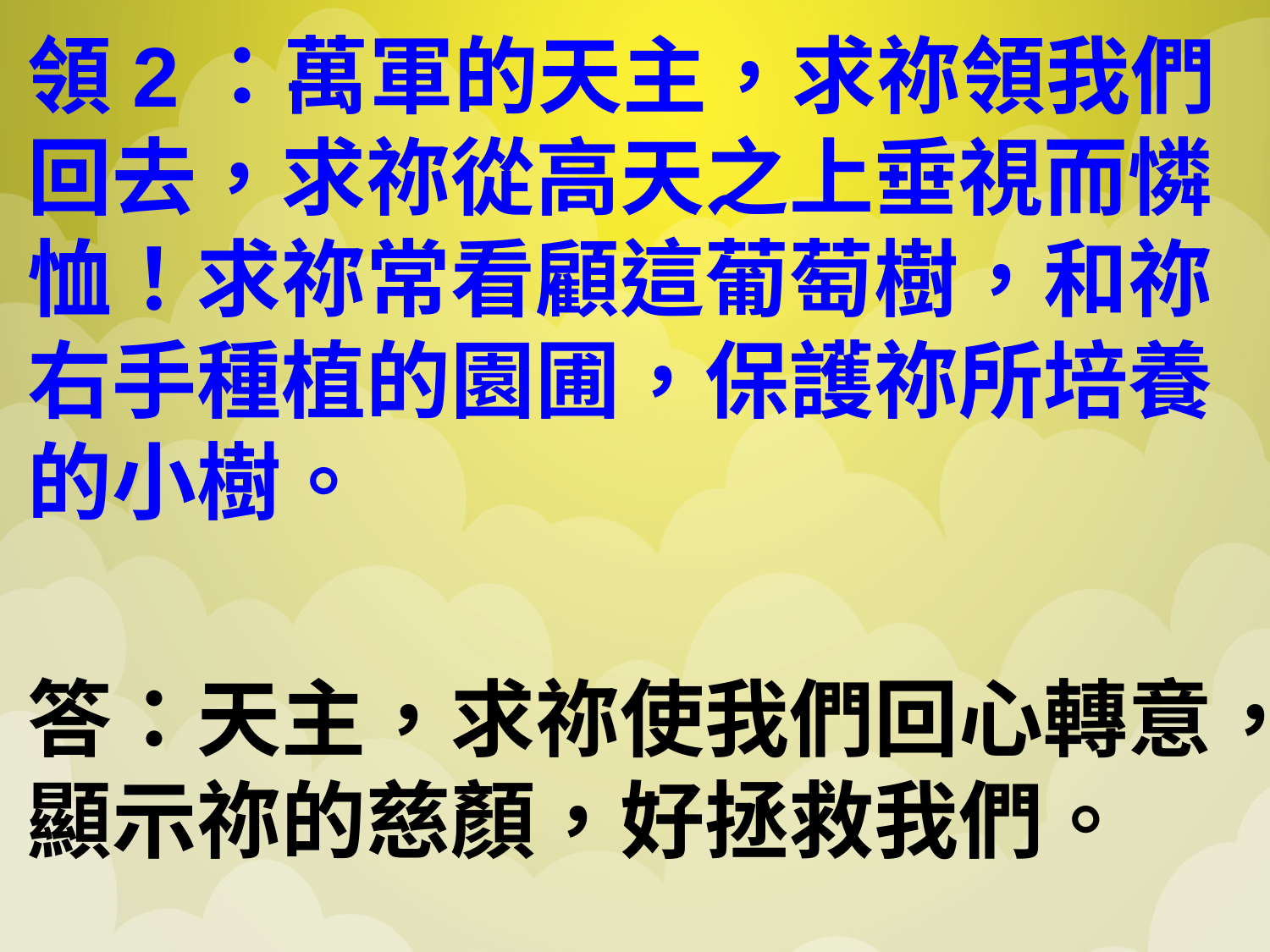

領2：萬軍的天主，求祢領我們回去，求祢從高天之上垂視而憐恤！求祢常看顧這葡萄樹，和祢右手種植的園圃，保護祢所培養的小樹。

答：天主，求祢使我們回心轉意，顯示祢的慈顏，好拯救我們。